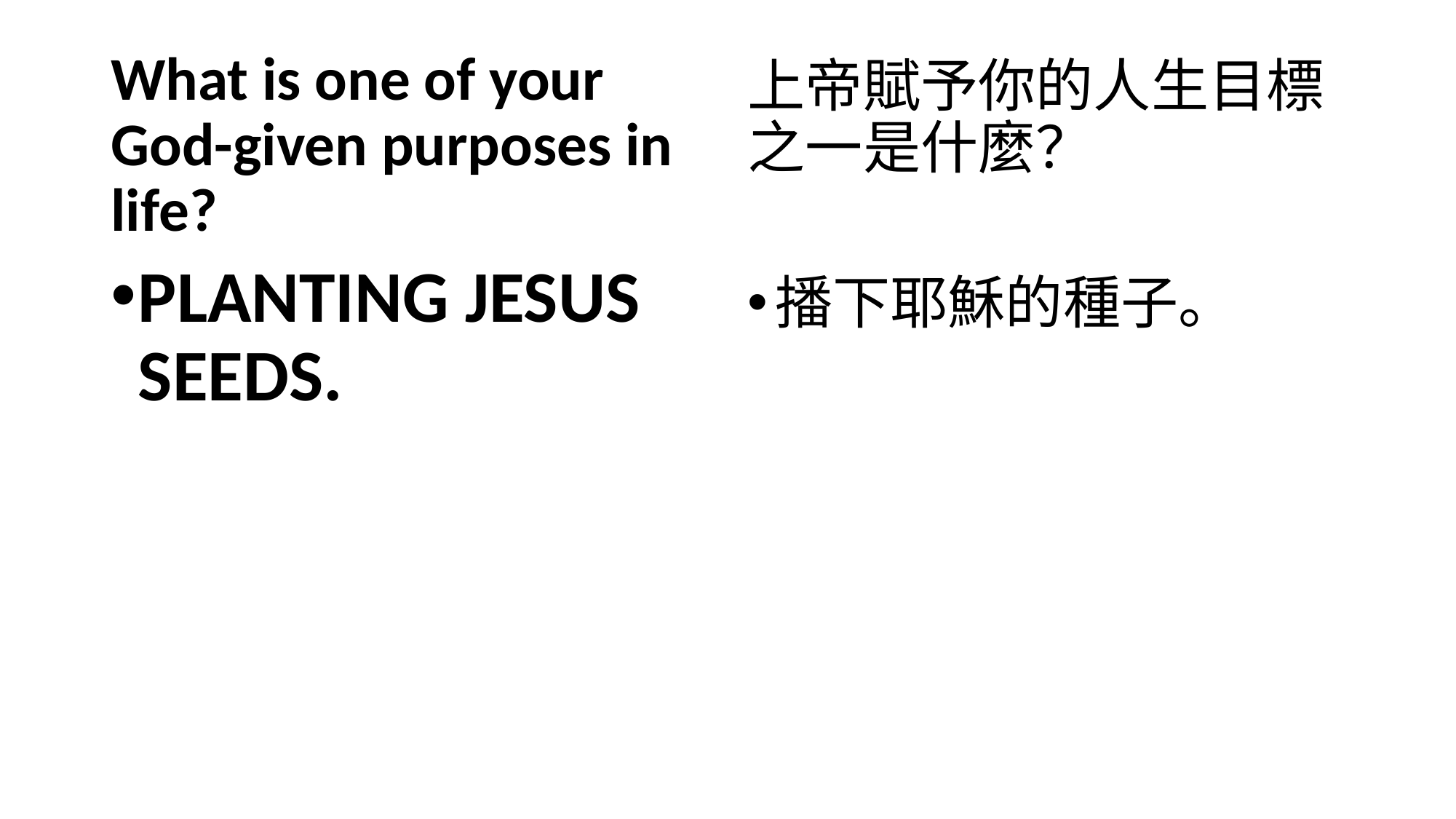

What is one of your God-given purposes in life?
PLANTING JESUS SEEDS.

上帝賦予你的人生目標之一是什麼？

播下耶穌的種子。
#